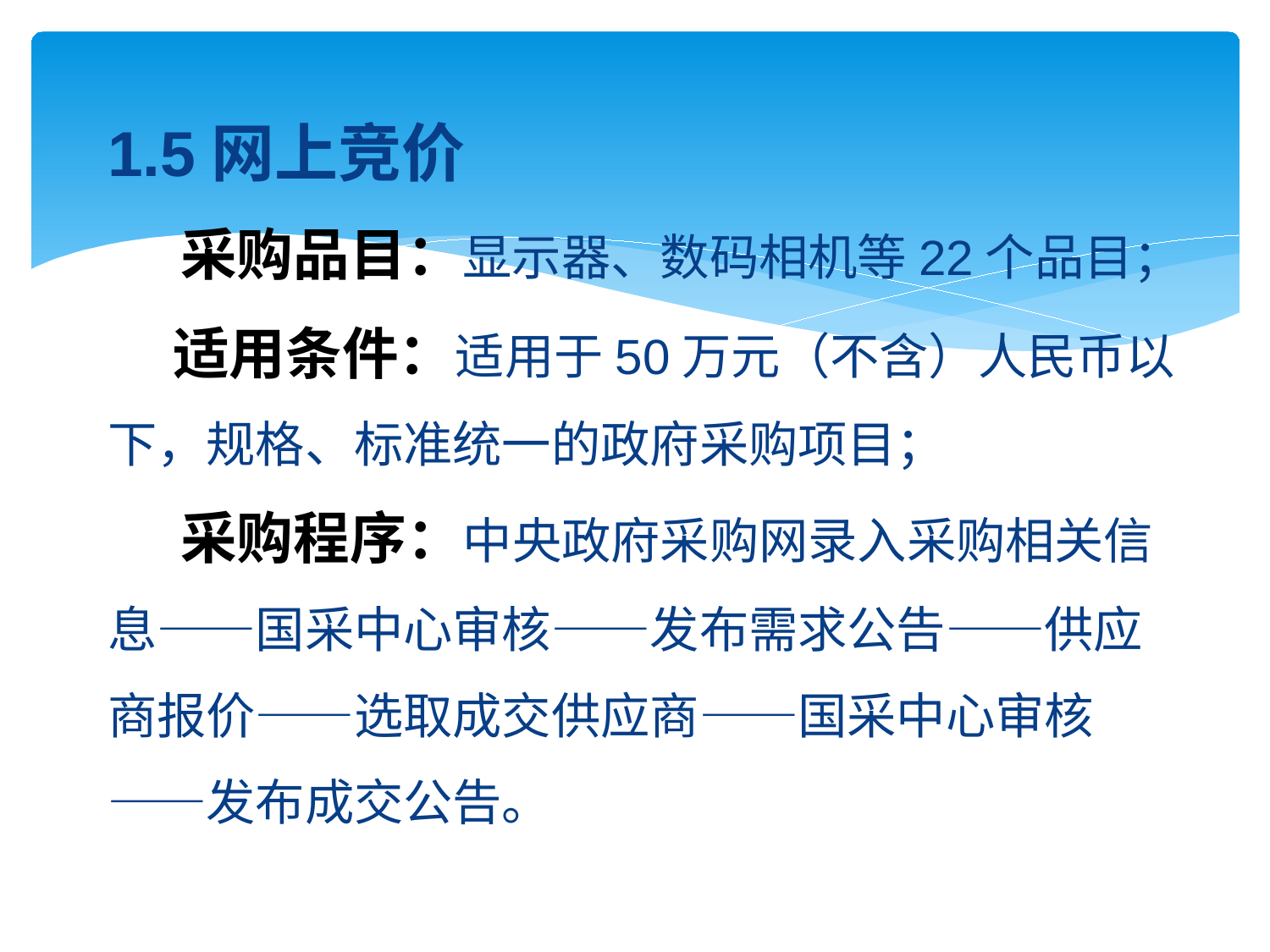

1.5网上竞价
    采购品目：显示器、数码相机等22个品目；
    适用条件：适用于50万元（不含）人民币以下，规格、标准统一的政府采购项目；
    采购程序：中央政府采购网录入采购相关信息——国采中心审核——发布需求公告——供应商报价——选取成交供应商——国采中心审核——发布成交公告。